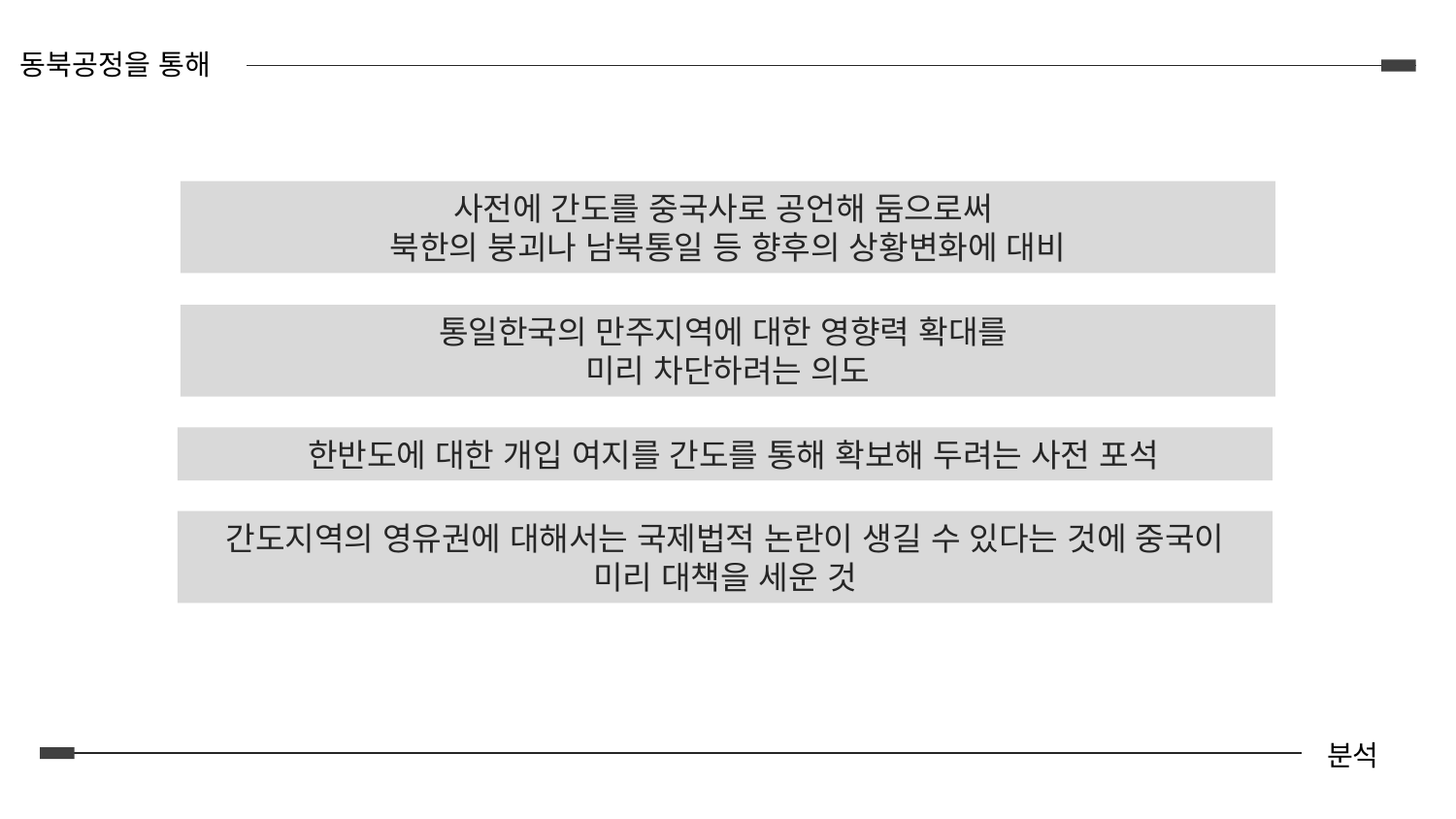

동북공정을 통해

사전에 간도를 중국사로 공언해 둠으로써
북한의 붕괴나 남북통일 등 향후의 상황변화에 대비
통일한국의 만주지역에 대한 영향력 확대를
미리 차단하려는 의도
 한반도에 대한 개입 여지를 간도를 통해 확보해 두려는 사전 포석
간도지역의 영유권에 대해서는 국제법적 논란이 생길 수 있다는 것에 중국이 미리 대책을 세운 것
분석